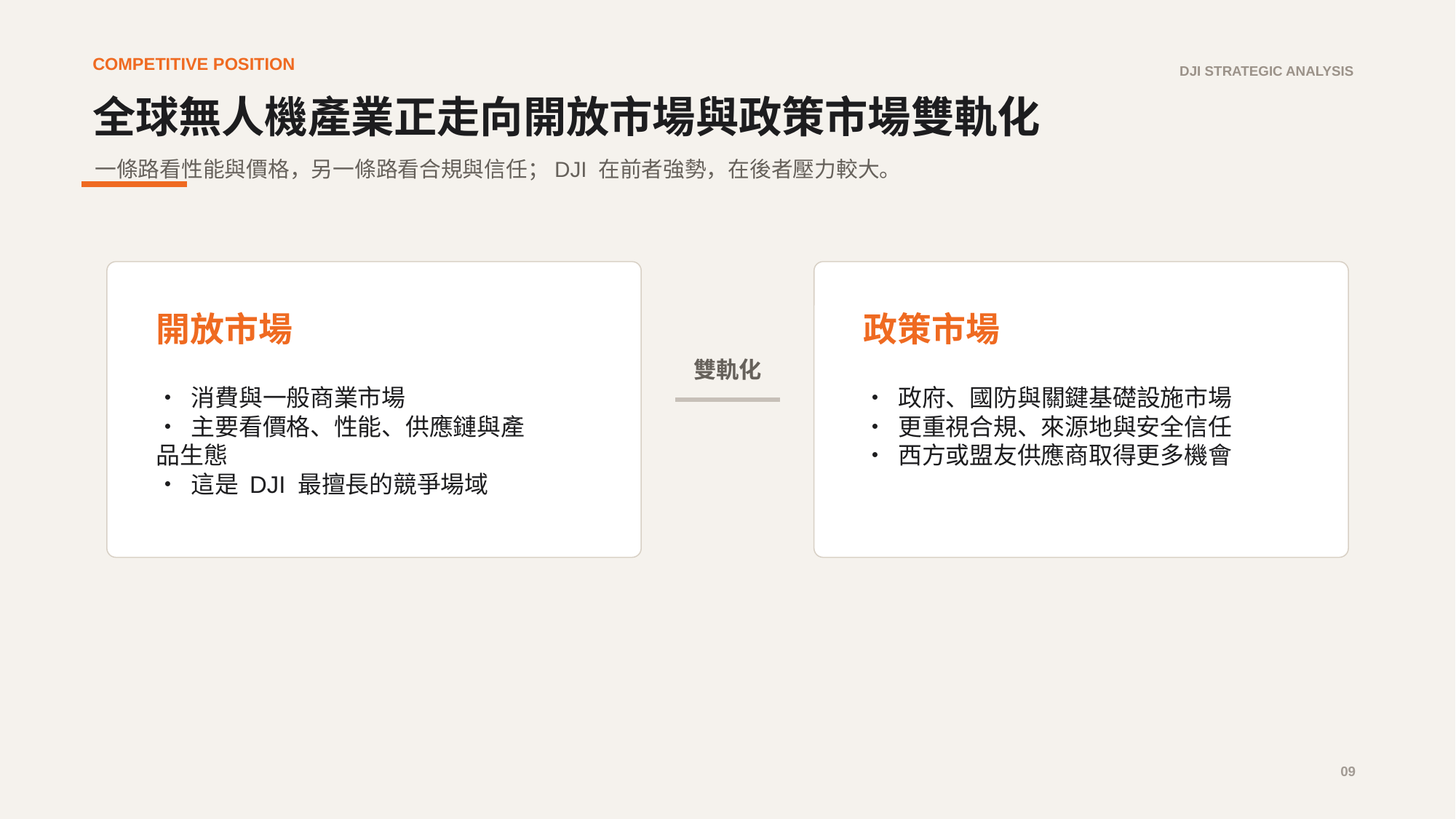

COMPETITIVE POSITION
DJI STRATEGIC ANALYSIS
全球無人機產業正走向開放市場與政策市場雙軌化
一條路看性能與價格，另一條路看合規與信任；DJI 在前者強勢，在後者壓力較大。

開放市場
政策市場
雙軌化
• 消費與一般商業市場
• 主要看價格、性能、供應鏈與產品生態
• 這是 DJI 最擅長的競爭場域
• 政府、國防與關鍵基礎設施市場
• 更重視合規、來源地與安全信任
• 西方或盟友供應商取得更多機會

09